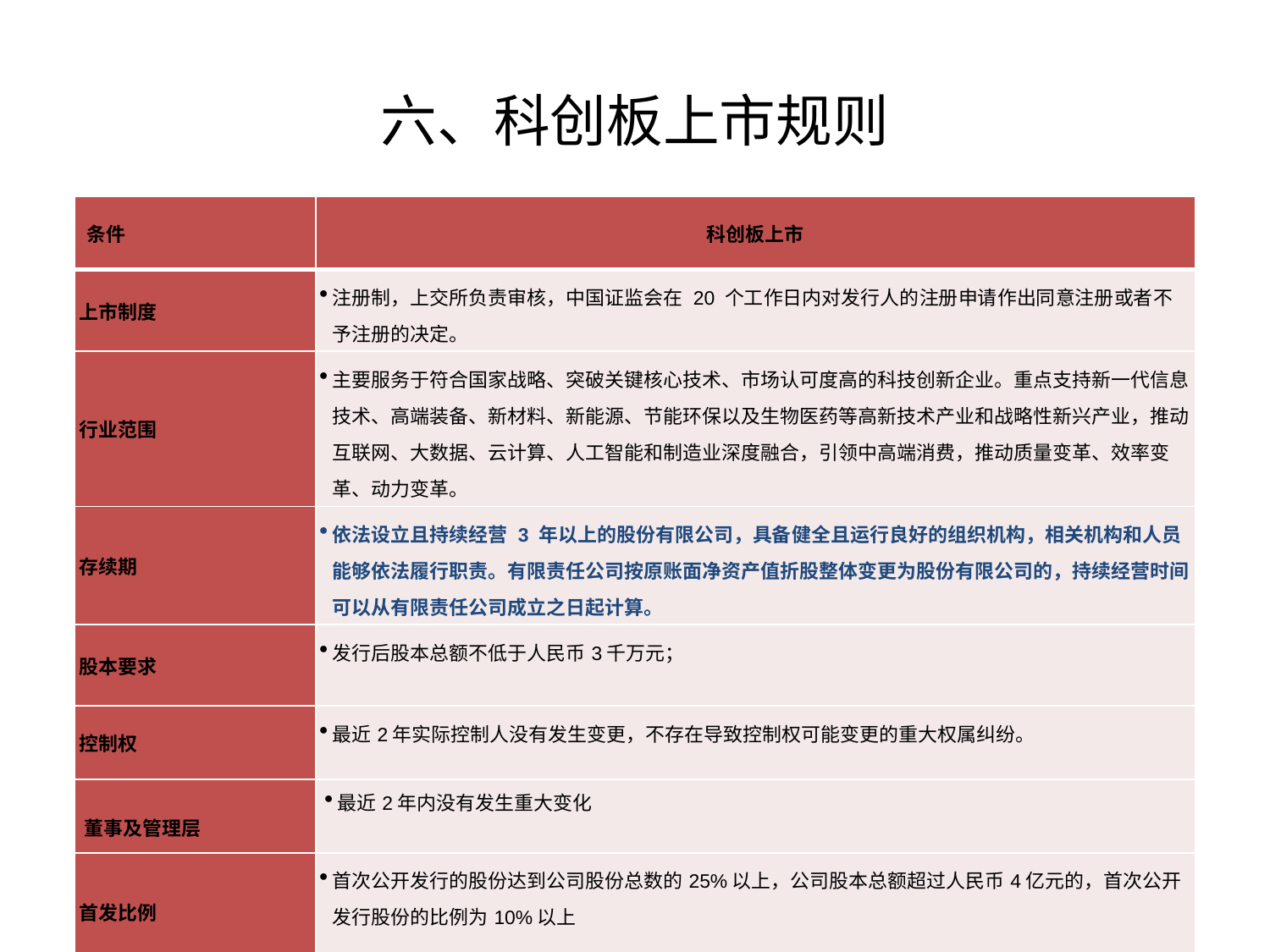

六、科创板上市规则
| 条件 | 科创板上市 |
| --- | --- |
| 上市制度 | 注册制，上交所负责审核，中国证监会在 20 个工作日内对发行人的注册申请作出同意注册或者不予注册的决定。 |
| 行业范围 | 主要服务于符合国家战略、突破关键核心技术、市场认可度高的科技创新企业。重点支持新一代信息技术、高端装备、新材料、新能源、节能环保以及生物医药等高新技术产业和战略性新兴产业，推动互联网、大数据、云计算、人工智能和制造业深度融合，引领中高端消费，推动质量变革、效率变革、动力变革。 |
| 存续期 | 依法设立且持续经营 3 年以上的股份有限公司，具备健全且运行良好的组织机构，相关机构和人员能够依法履行职责。有限责任公司按原账面净资产值折股整体变更为股份有限公司的，持续经营时间可以从有限责任公司成立之日起计算。 |
| 股本要求 | 发行后股本总额不低于人民币3千万元； |
| 控制权 | 最近2年实际控制人没有发生变更，不存在导致控制权可能变更的重大权属纠纷。 |
| 董事及管理层 | 最近2年内没有发生重大变化 |
| 首发比例 | 首次公开发行的股份达到公司股份总数的25%以上，公司股本总额超过人民币4亿元的，首次公开发行股份的比例为10%以上 |